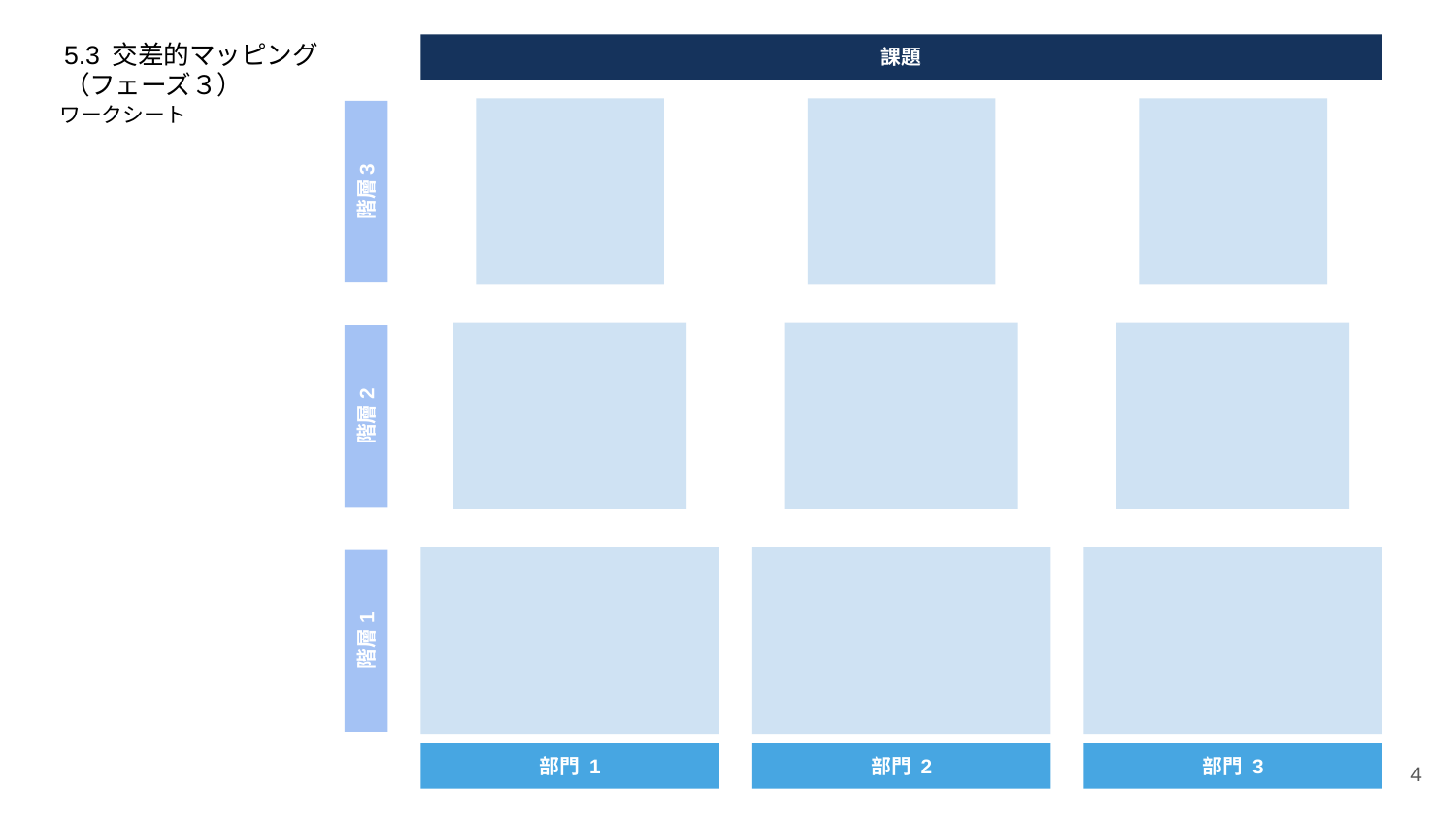

5.3 交差的マッピング（フェーズ３）
課題
ワークシート

階層3

階層2

階層1
4
部門 2
部門 3
部門 1